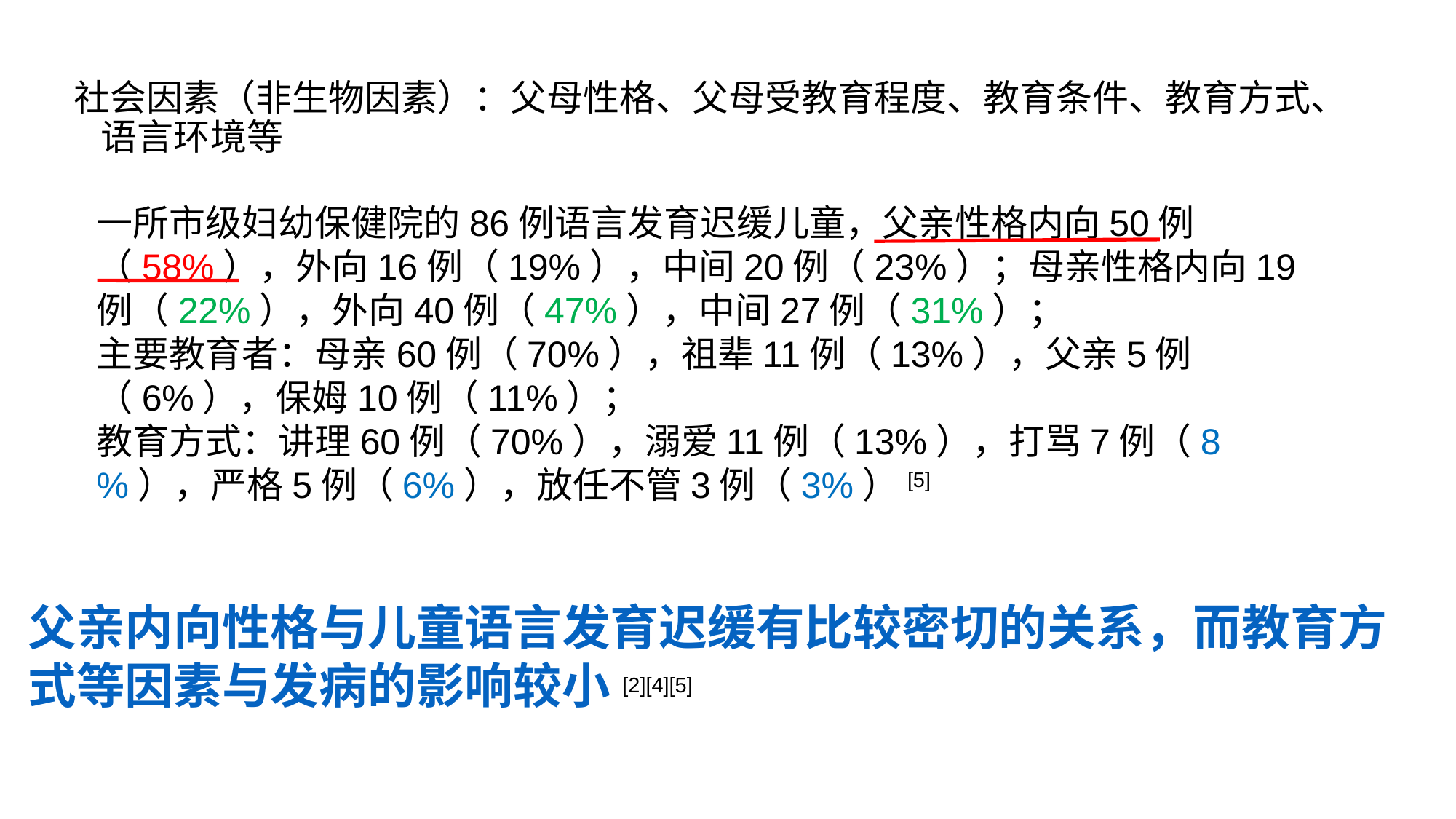

社会因素（非生物因素）：父母性格、父母受教育程度、教育条件、教育方式、语言环境等
一所市级妇幼保健院的86例语言发育迟缓儿童，父亲性格内向50例（58%），外向16例（19%），中间20例（23%）；母亲性格内向19例（22%），外向40例（47%），中间27例（31%）；
主要教育者：母亲60例（70%），祖辈11例（13%），父亲5例（6%），保姆10例（11%）；
教育方式：讲理60例（70%），溺爱11例（13%），打骂7例（8%），严格5例（6%），放任不管3例（3%）[5]

父亲内向性格与儿童语言发育迟缓有比较密切的关系，而教育方式等因素与发病的影响较小[2][4][5]